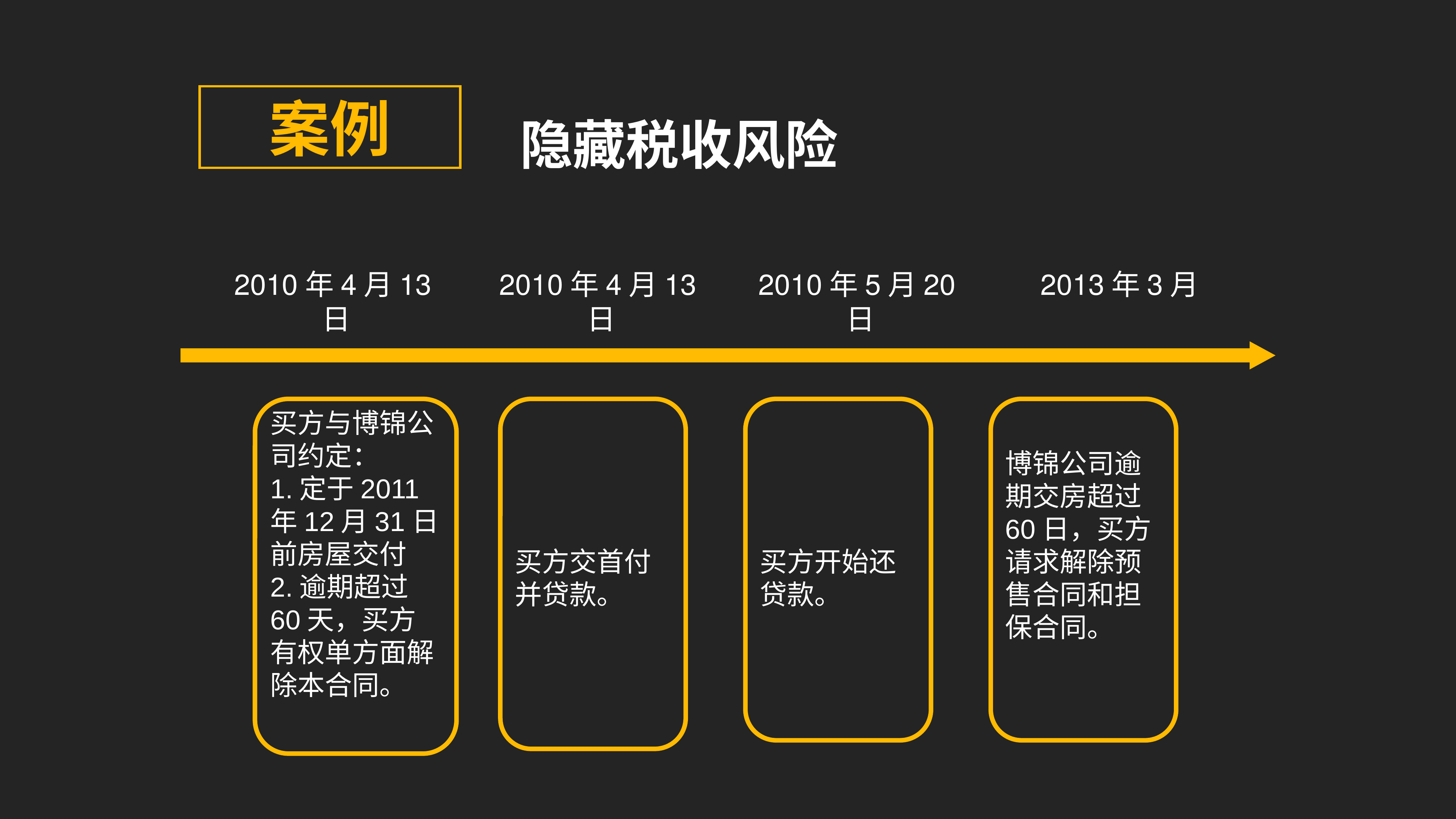

案例

隐藏税收风险
2010年4月13日
2010年4月13日
2010年5月20日
2013年3月

买方与博锦公司约定：
1.定于2011年12月31日前房屋交付
2.逾期超过60天，买方有权单方面解除本合同。

买方交首付并贷款。

买方开始还贷款。

博锦公司逾期交房超过60日，买方请求解除预售合同和担保合同。